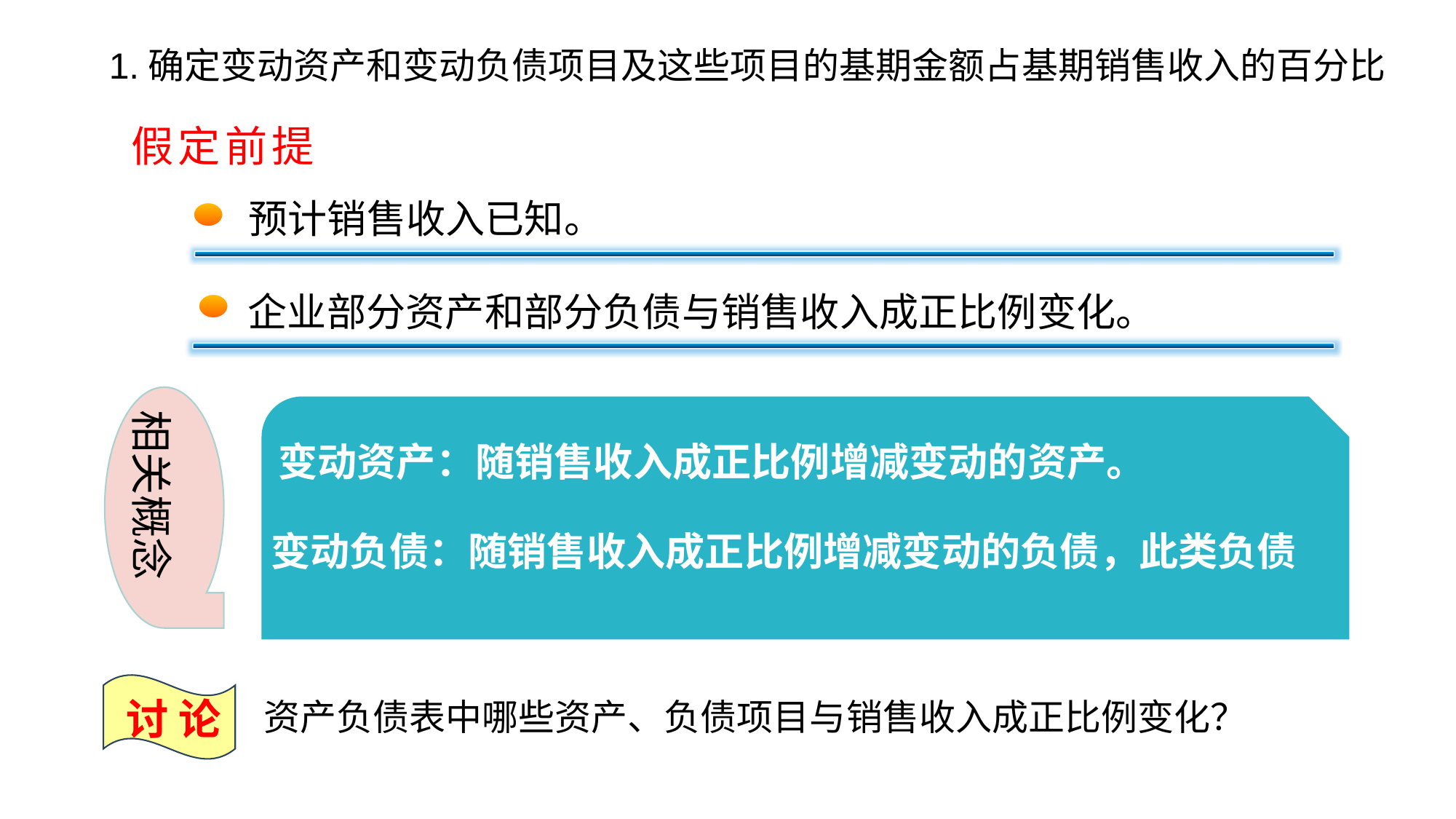

1.确定变动资产和变动负债项目及这些项目的基期金额占基期销售收入的百分比
假定前提
预计销售收入已知。

    企业部分资产和部分负债与销售收入成正比例变化。

相关概念

变动资产：随销售收入成正比例增减变动的资产。
变动负债：随销售收入成正比例增减变动的负债，此类负债
                    又称自发性负债。
讨 论

资产负债表中哪些资产、负债项目与销售收入成正比例变化？
8